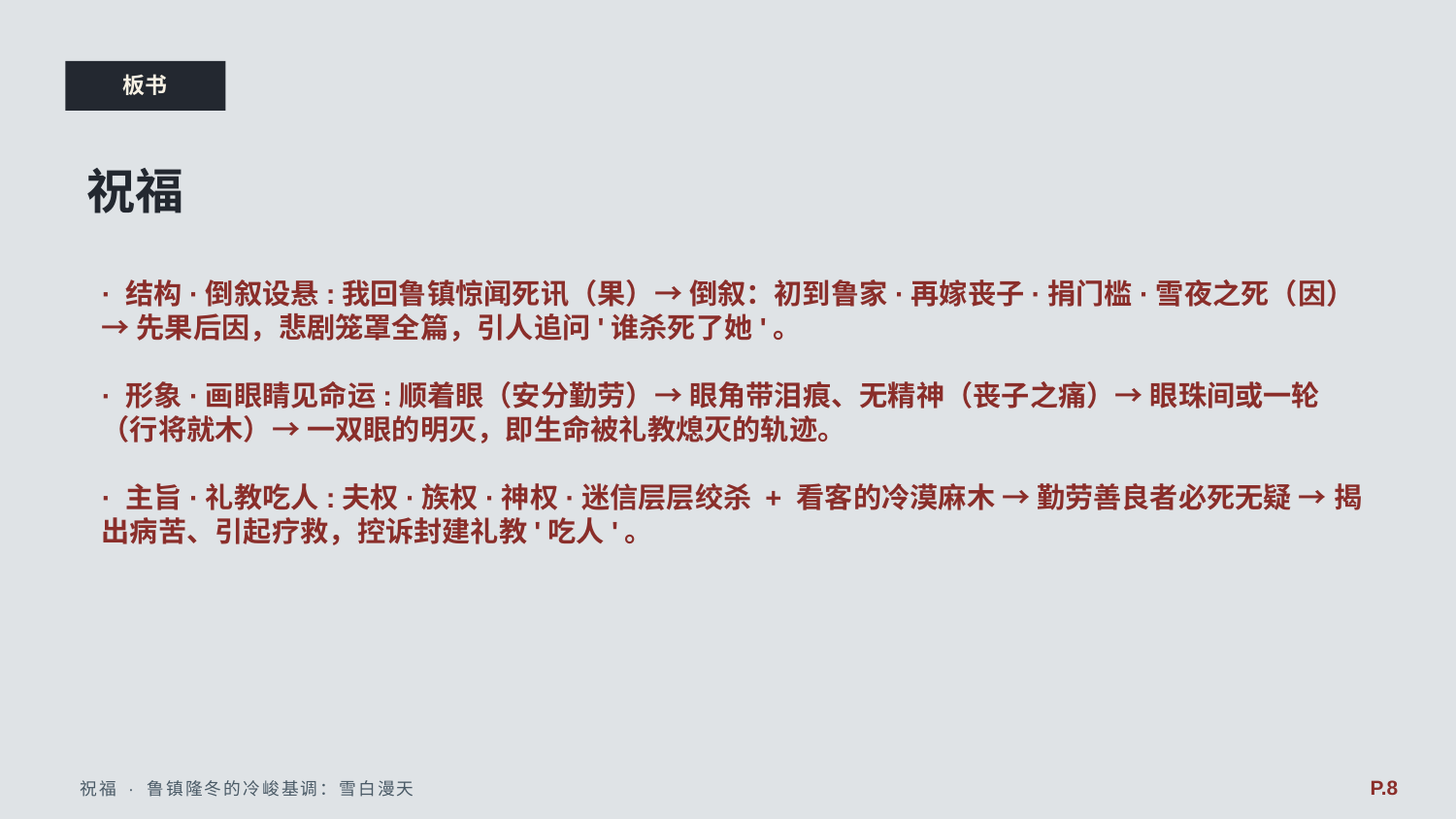

板书

祝福
· 结构·倒叙设悬:我回鲁镇惊闻死讯（果）→ 倒叙：初到鲁家·再嫁丧子·捐门槛·雪夜之死（因）→ 先果后因，悲剧笼罩全篇，引人追问'谁杀死了她'。
· 形象·画眼睛见命运:顺着眼（安分勤劳）→ 眼角带泪痕、无精神（丧子之痛）→ 眼珠间或一轮（行将就木）→ 一双眼的明灭，即生命被礼教熄灭的轨迹。
· 主旨·礼教吃人:夫权·族权·神权·迷信层层绞杀 + 看客的冷漠麻木 → 勤劳善良者必死无疑 → 揭出病苦、引起疗救，控诉封建礼教'吃人'。
P.8
祝福 · 鲁镇隆冬的冷峻基调：雪白漫天